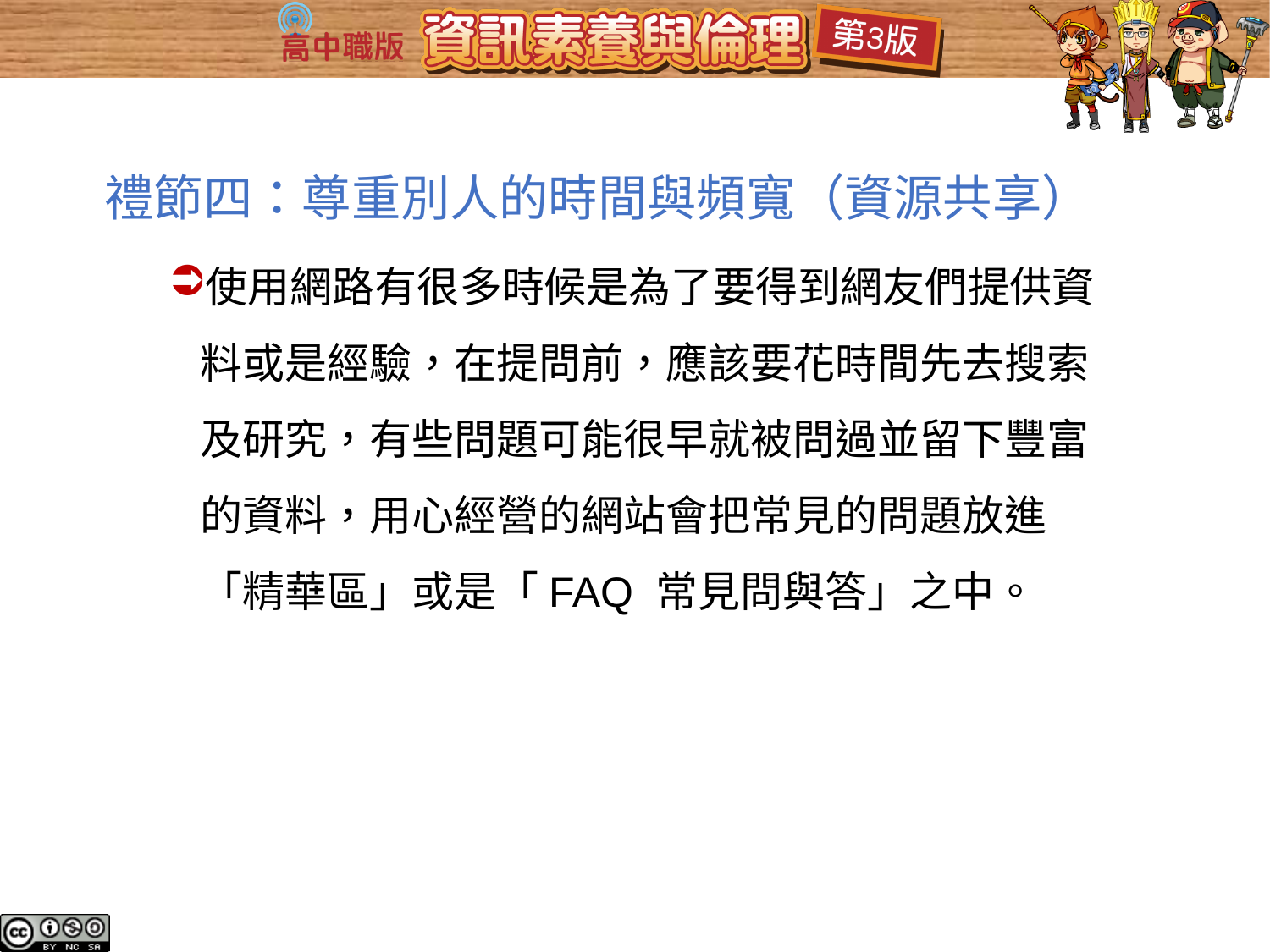

禮節四：尊重別人的時間與頻寬（資源共享）
使用網路有很多時候是為了要得到網友們提供資料或是經驗，在提問前，應該要花時間先去搜索及研究，有些問題可能很早就被問過並留下豐富的資料，用心經營的網站會把常見的問題放進「精華區」或是「FAQ 常見問與答」之中。